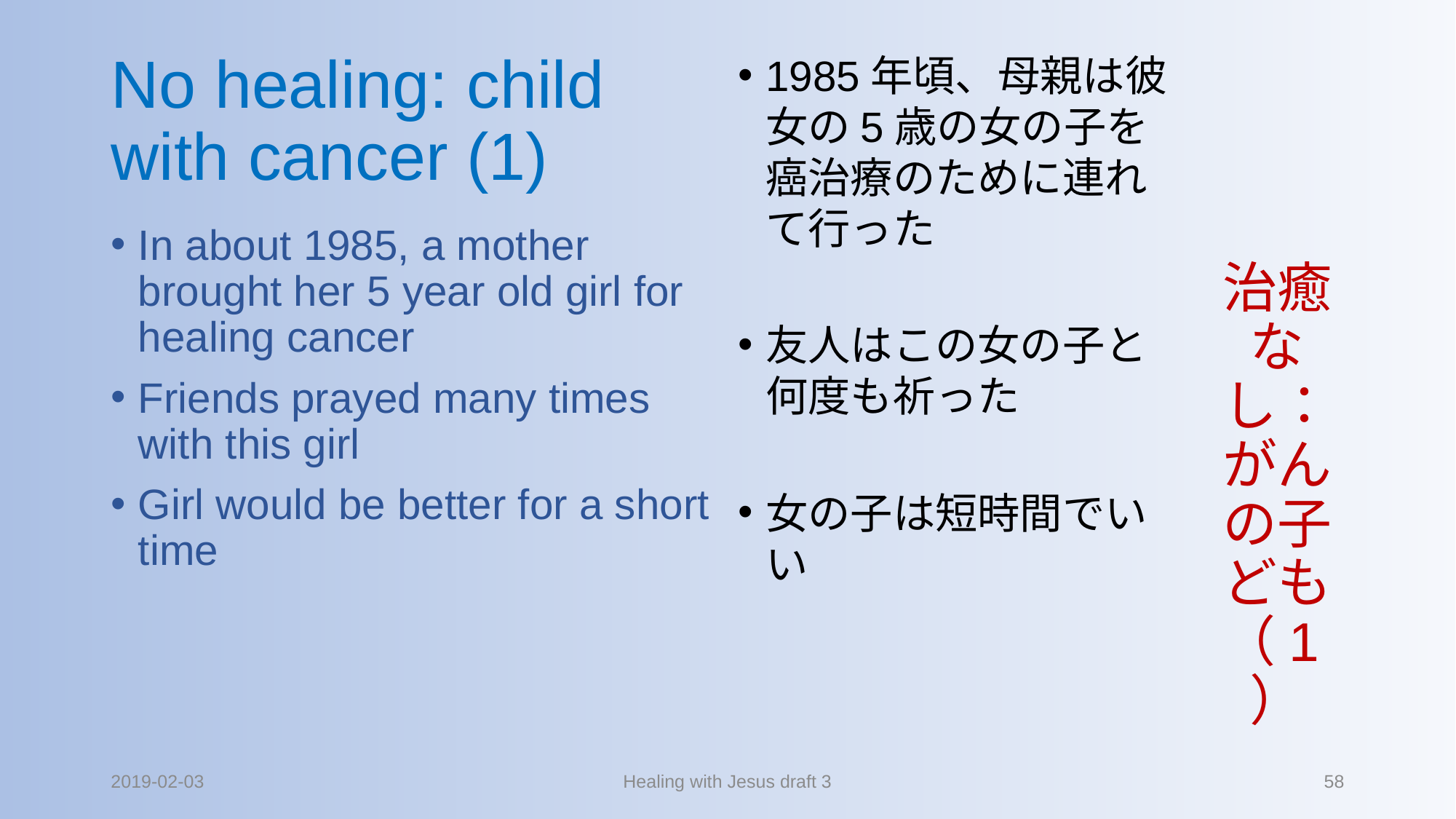

# No healing: child with cancer (1)
1985年頃、母親は彼女の5歳の女の子を癌治療のために連れて行った
友人はこの女の子と何度も祈った
女の子は短時間でいい
治癒なし：がんの子ども（1）
In about 1985, a mother brought her 5 year old girl for healing cancer
Friends prayed many times with this girl
Girl would be better for a short time
2019-02-03
Healing with Jesus draft 3
58